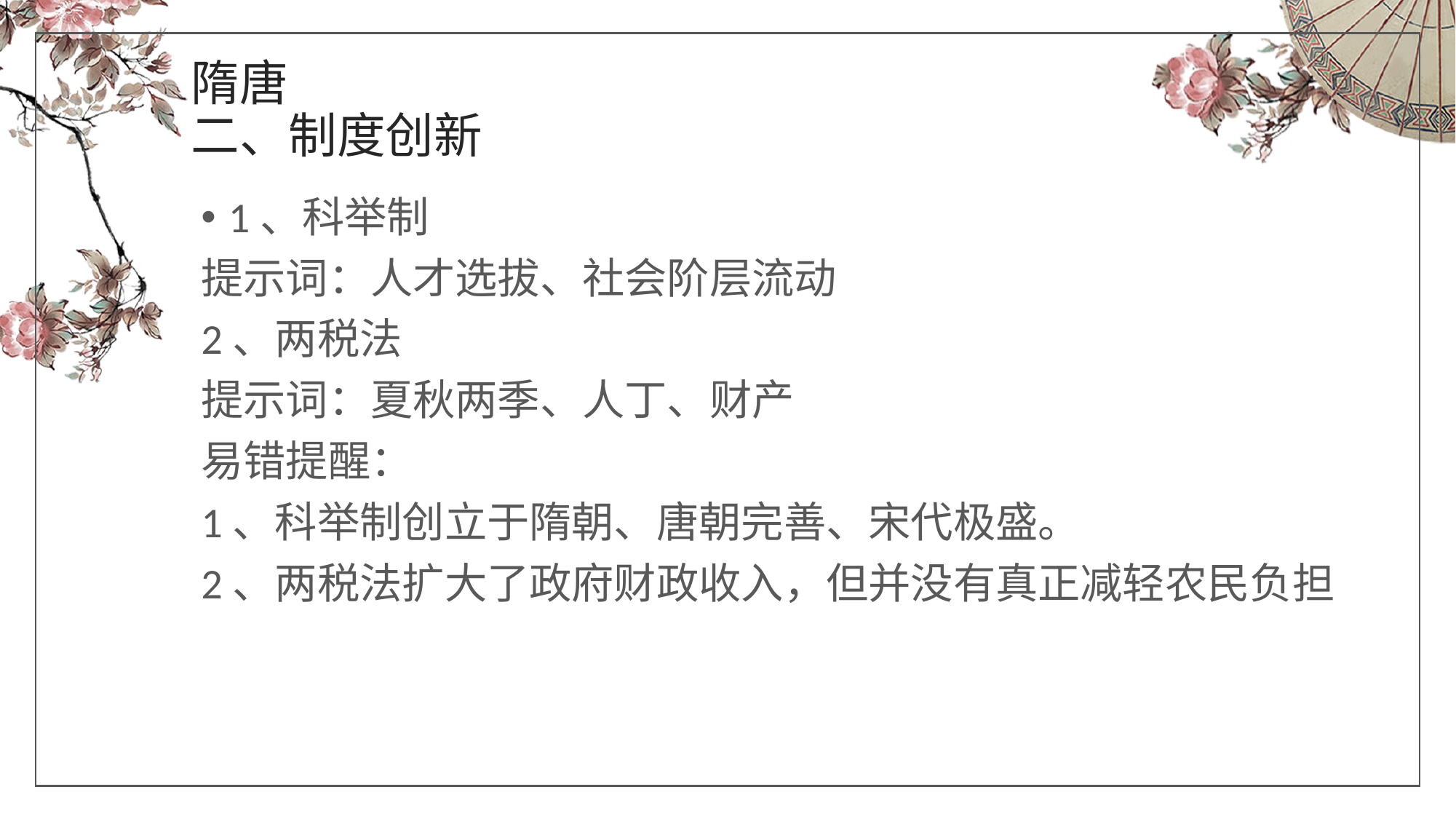

隋唐
二、制度创新
1、科举制
提示词：人才选拔、社会阶层流动
2、两税法
提示词：夏秋两季、人丁、财产
易错提醒：
1、科举制创立于隋朝、唐朝完善、宋代极盛。
2、两税法扩大了政府财政收入，但并没有真正减轻农民负担